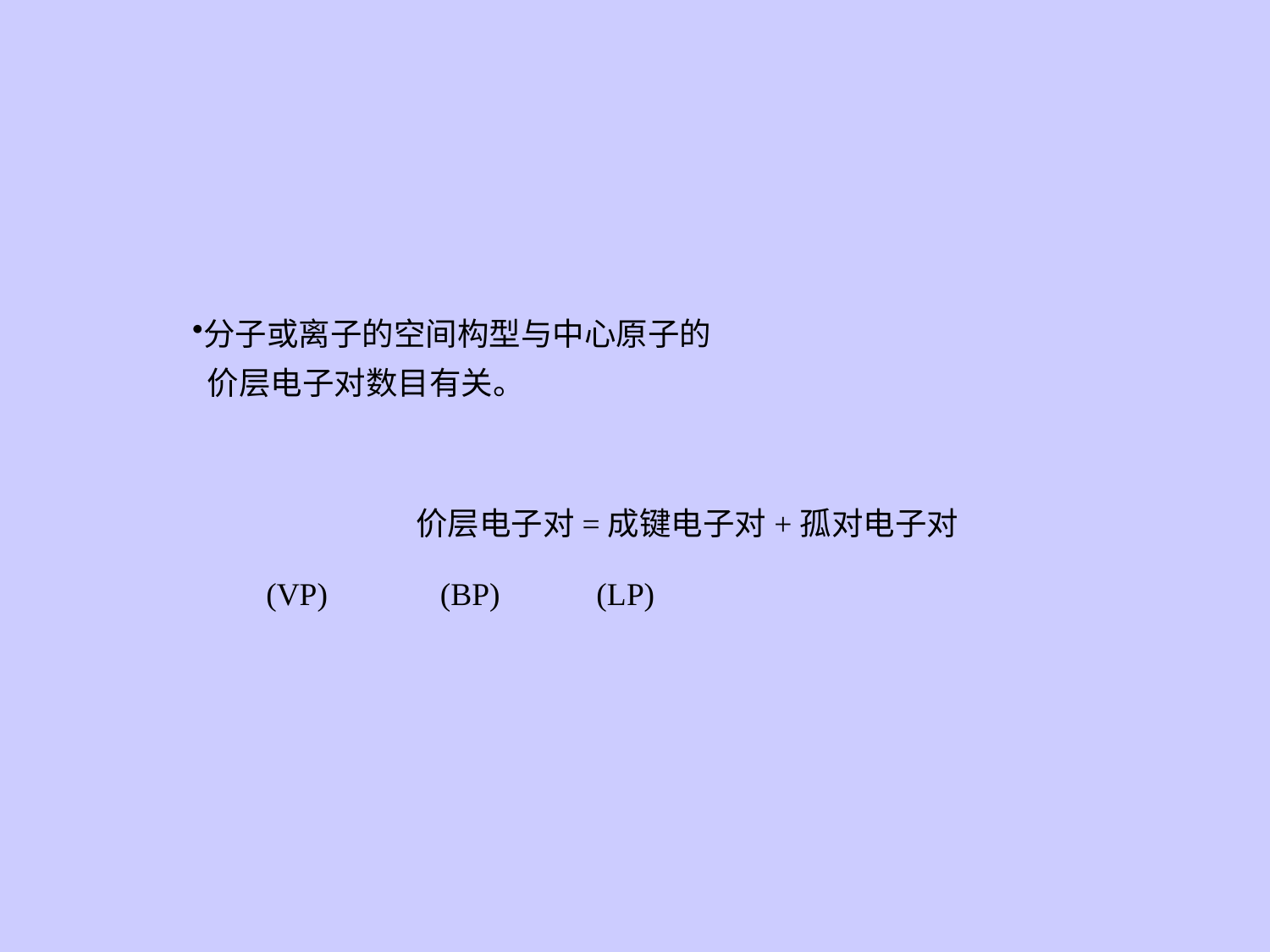

分子或离子的空间构型与中心原子的
 价层电子对数目有关。
价层电子对=成键电子对+孤对电子对
   (VP)              (BP)            (LP)